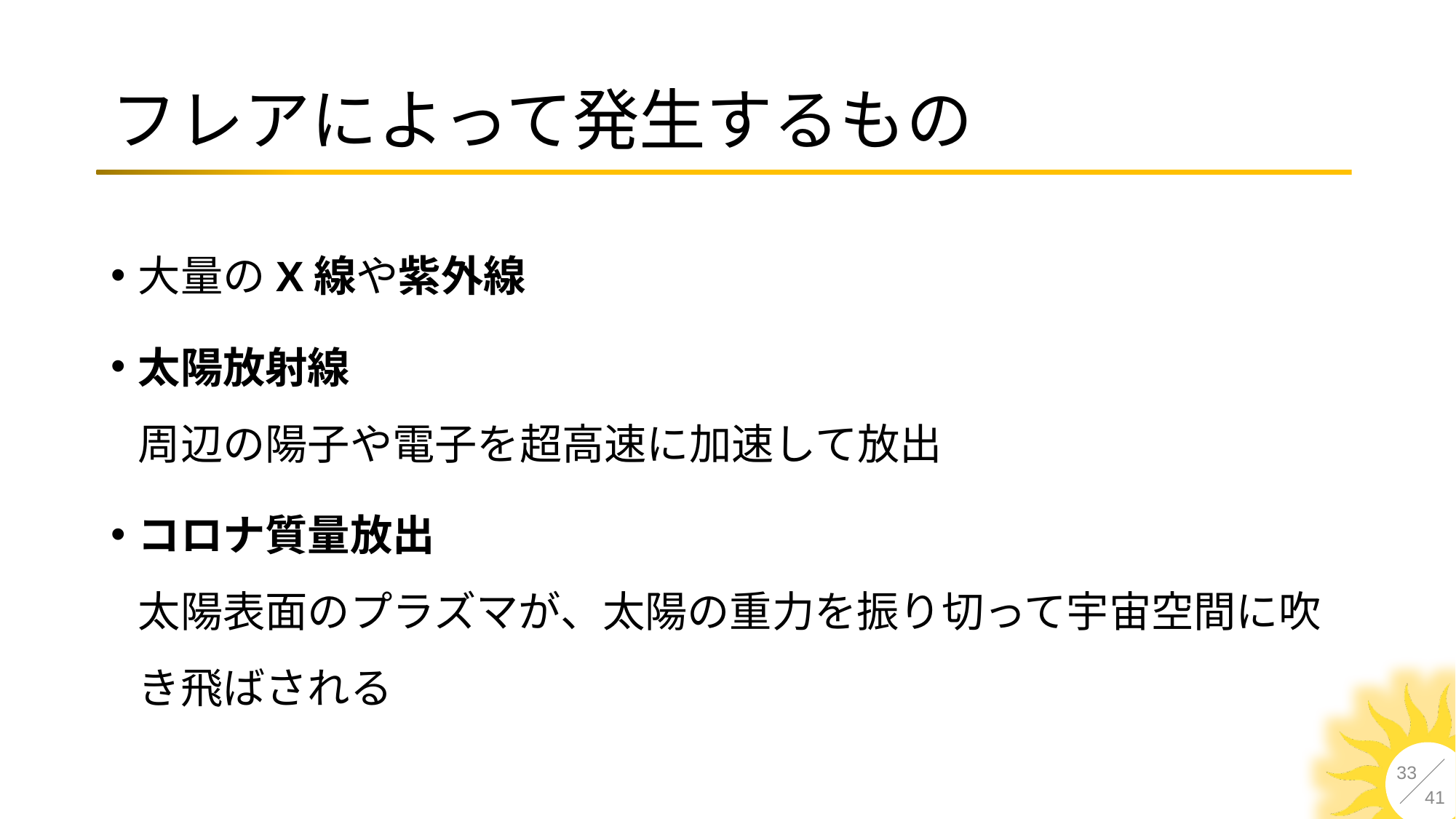

# フレアによって発生するもの
大量のX線や紫外線
太陽放射線
周辺の陽子や電子を超高速に加速して放出
コロナ質量放出
太陽表面のプラズマが、太陽の重力を振り切って宇宙空間に吹き飛ばされる
33